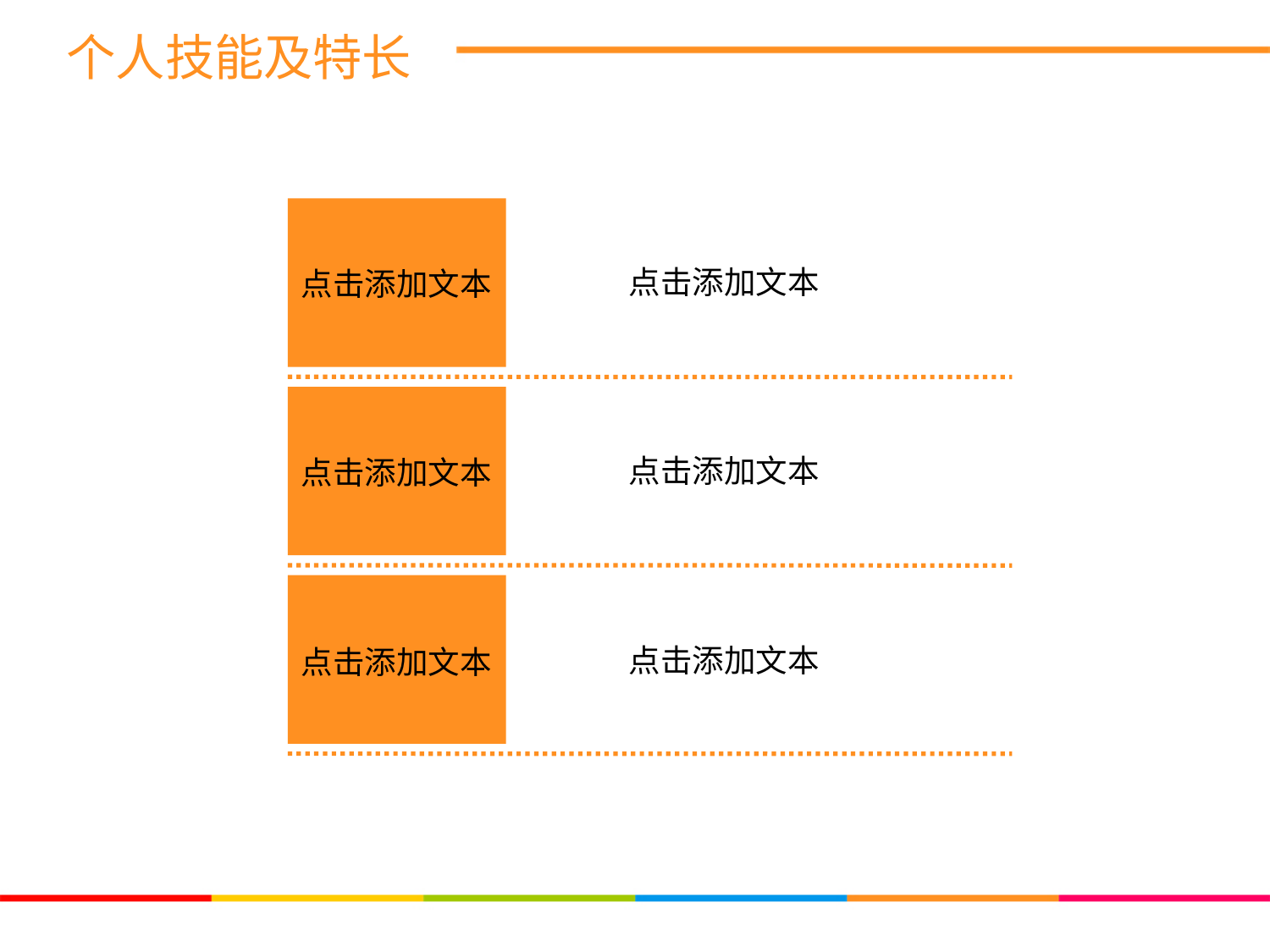

个人技能及特长

点击添加文本
点击添加文本
点击添加文本

点击添加文本
点击添加文本
点击添加文本

点击添加文本
点击添加文本
点击添加文本
点击添加文本